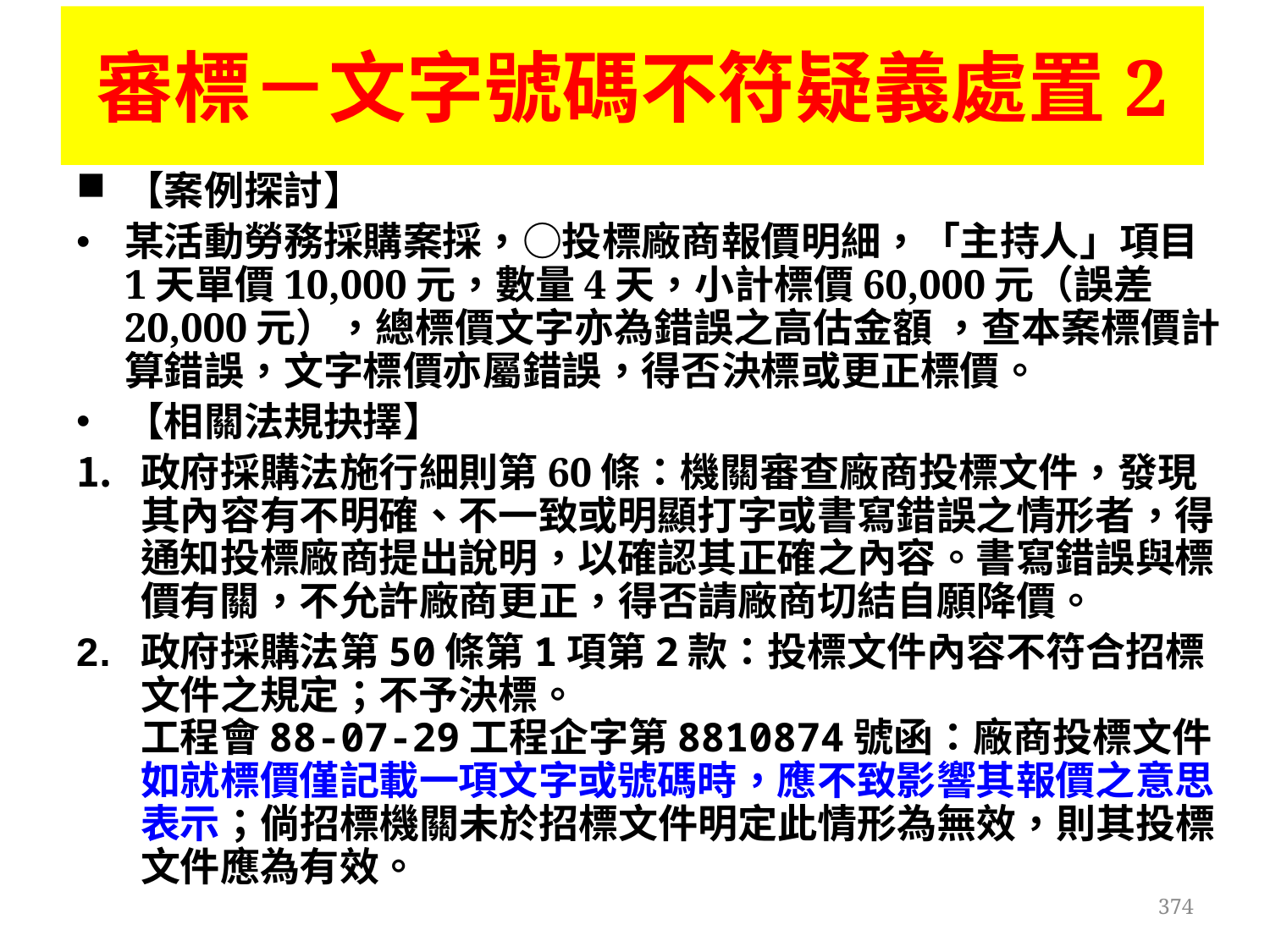

# 審標－文字號碼不符疑義處置2
【案例探討】
某活動勞務採購案採，○投標廠商報價明細，「主持人」項目1天單價10,000元，數量4天，小計標價60,000元（誤差20,000元），總標價文字亦為錯誤之高估金額 ，查本案標價計算錯誤，文字標價亦屬錯誤，得否決標或更正標價。
【相關法規抉擇】
政府採購法施行細則第60條：機關審查廠商投標文件，發現其內容有不明確、不一致或明顯打字或書寫錯誤之情形者，得通知投標廠商提出說明，以確認其正確之內容。書寫錯誤與標價有關，不允許廠商更正，得否請廠商切結自願降價。
政府採購法第50條第1項第2款：投標文件內容不符合招標文件之規定；不予決標。
工程會88-07-29工程企字第8810874號函：廠商投標文件如就標價僅記載一項文字或號碼時，應不致影響其報價之意思表示；倘招標機關未於招標文件明定此情形為無效，則其投標文件應為有效。

374